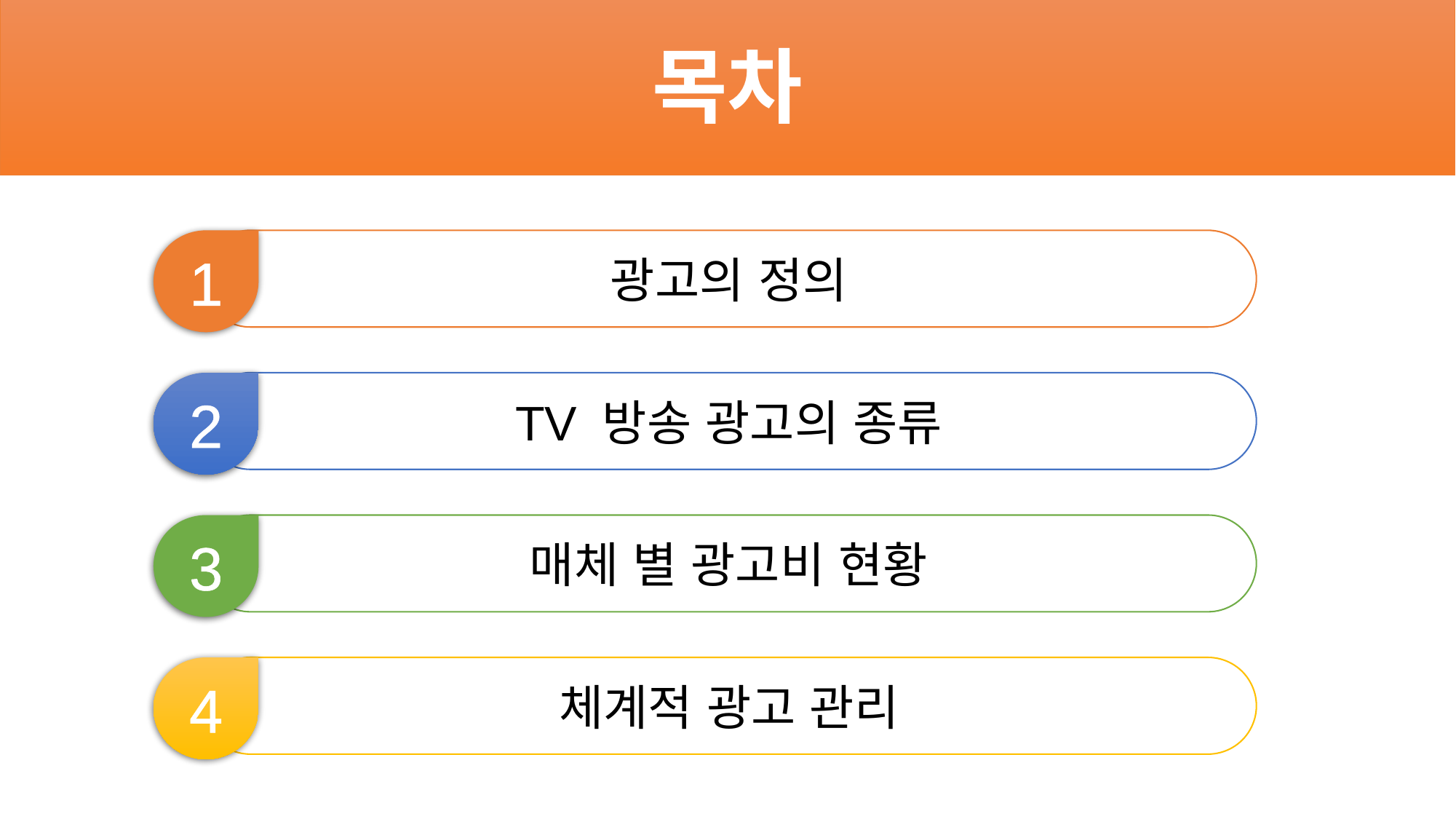

# 목차
1
광고의 정의
2
TV 방송 광고의 종류
3
매체 별 광고비 현황
4
체계적 광고 관리